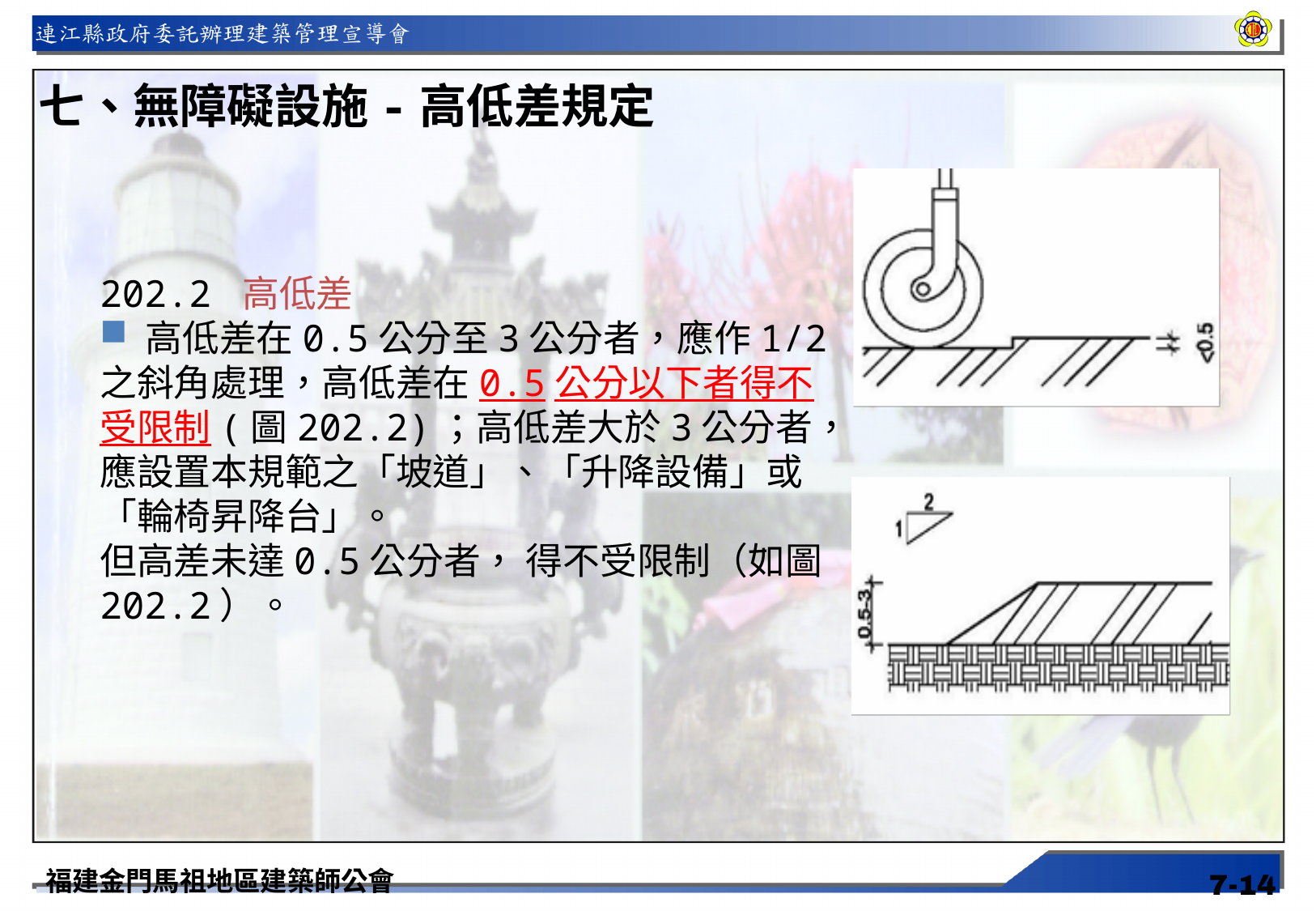

七、無障礙設施-高低差規定

202.2 高低差
 高低差在0.5公分至3公分者，應作1/2之斜角處理，高低差在0.5公分以下者得不受限制(圖202.2)；高低差大於3公分者，應設置本規範之「坡道」、「升降設備」或「輪椅昇降台」。
但高差未達0.5公分者， 得不受限制（如圖202.2）。

福建金門馬祖地區建築師公會
7-14